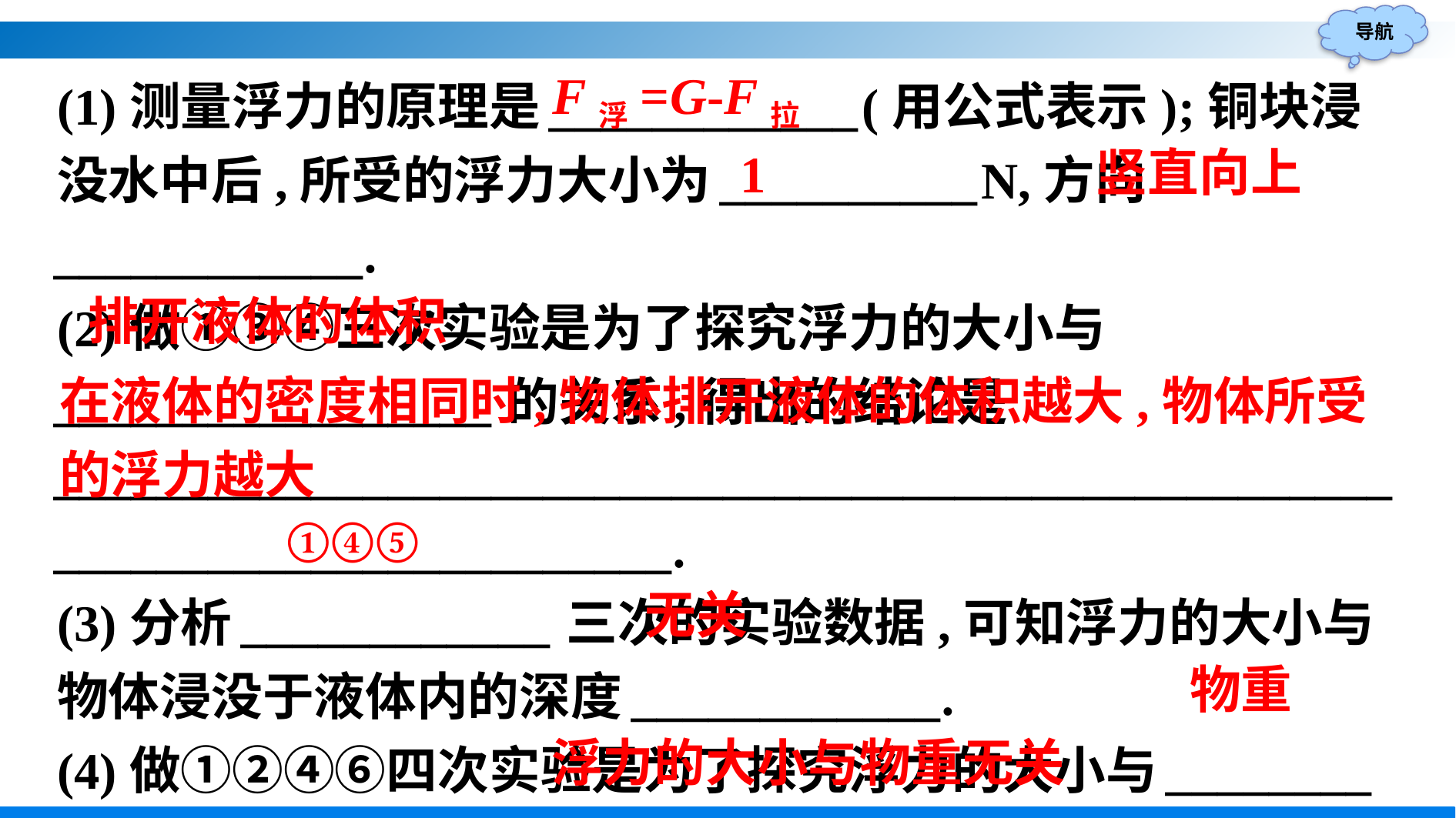

(1)测量浮力的原理是____________(用公式表示);铜块浸没水中后,所受的浮力大小为__________N,方向____________.
(2)做①③④三次实验是为了探究浮力的大小与_________________的关系,得出的结论是____________________________________________________________________________.
(3)分析____________三次的实验数据,可知浮力的大小与物体浸没于液体内的深度____________.
(4)做①②④⑥四次实验是为了探究浮力的大小与________的关系,得出的结论是______________________.
F浮=G-F拉
竖直向上
1
排开液体的体积
在液体的密度相同时,物体排开液体的体积越大,物体所受的浮力越大
①④⑤
无关
物重
浮力的大小与物重无关